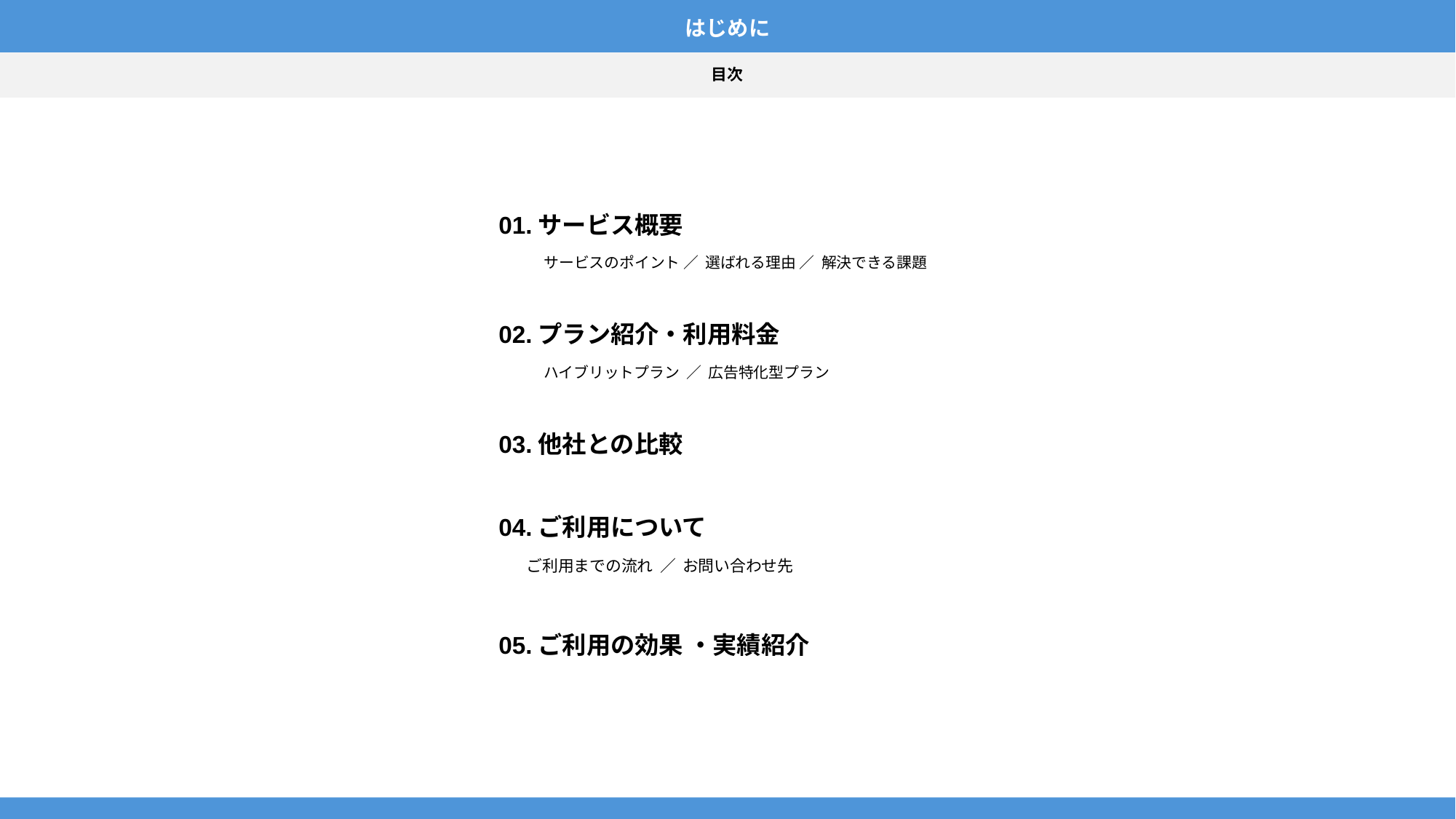

はじめに

# 目次
01.サービス概要
　　　サービスのポイント ／  選ばれる理由 ／  解決できる課題

02.プラン紹介・利用料金
　　　ハイブリットプラン  ／  広告特化型プラン

03.他社との比較

04.ご利用について
       ご利用までの流れ  ／  お問い合わせ先

05.ご利用の効果 ・実績紹介